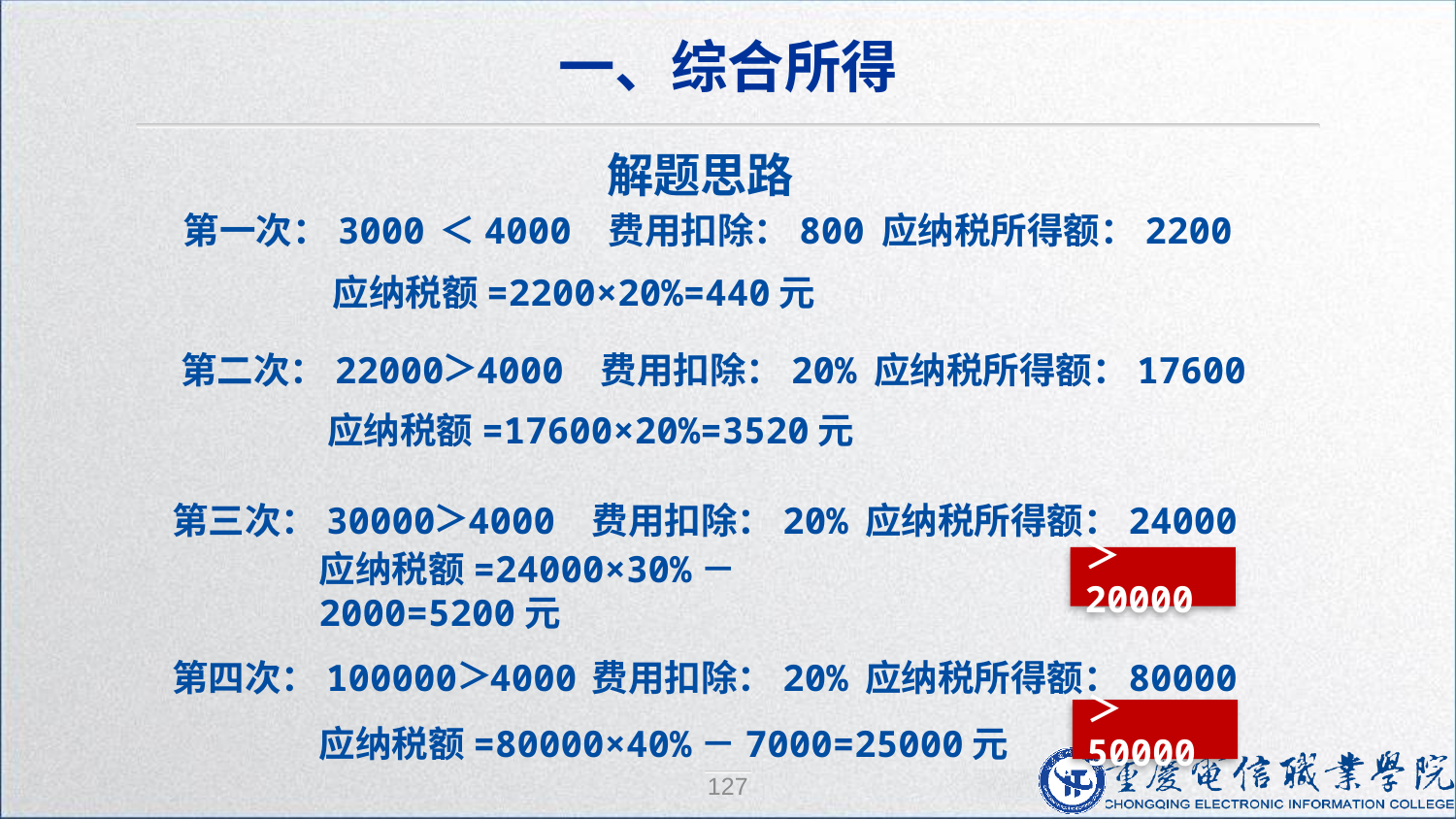

一、综合所得
解题思路

第一次：3000
＜
4000
费用扣除：800
应纳税所得额：2200
应纳税额=2200×20%=440元
＞
第二次：22000
4000
费用扣除：20%
应纳税所得额：17600
应纳税额=17600×20%=3520元
＞
第三次：30000
4000
费用扣除：20%
应纳税所得额：24000
＞20000
应纳税额=24000×30%－2000=5200元
＞
第四次：100000
4000
费用扣除：20%
应纳税所得额：80000
＞50000
应纳税额=80000×40%－7000=25000元
127